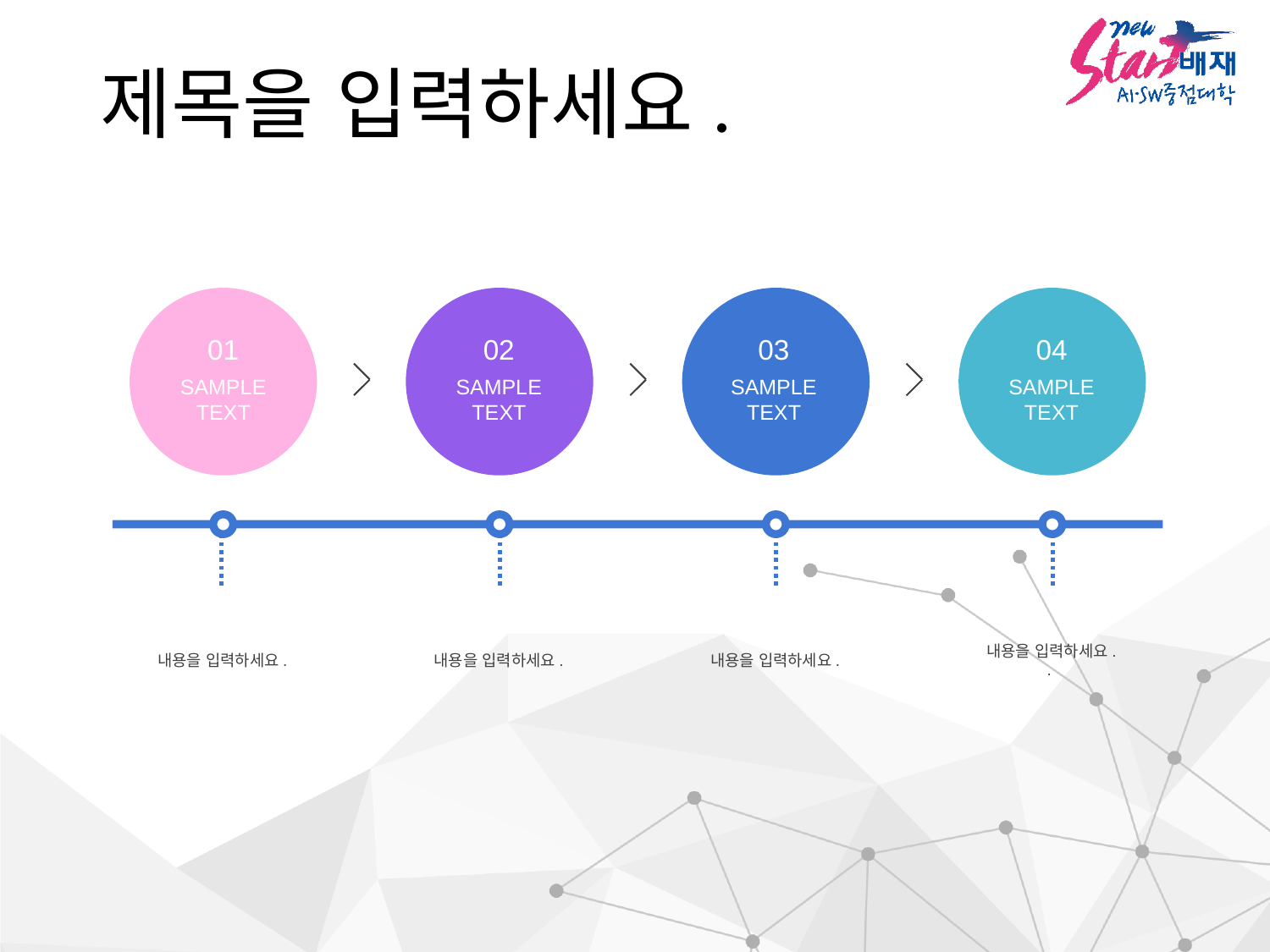

# 제목을 입력하세요.

01
SAMPLE
TEXT

02
SAMPLE
TEXT

03
SAMPLE
TEXT

04
SAMPLE
TEXT

내용을 입력하세요.
.
내용을 입력하세요.
내용을 입력하세요.
내용을 입력하세요.